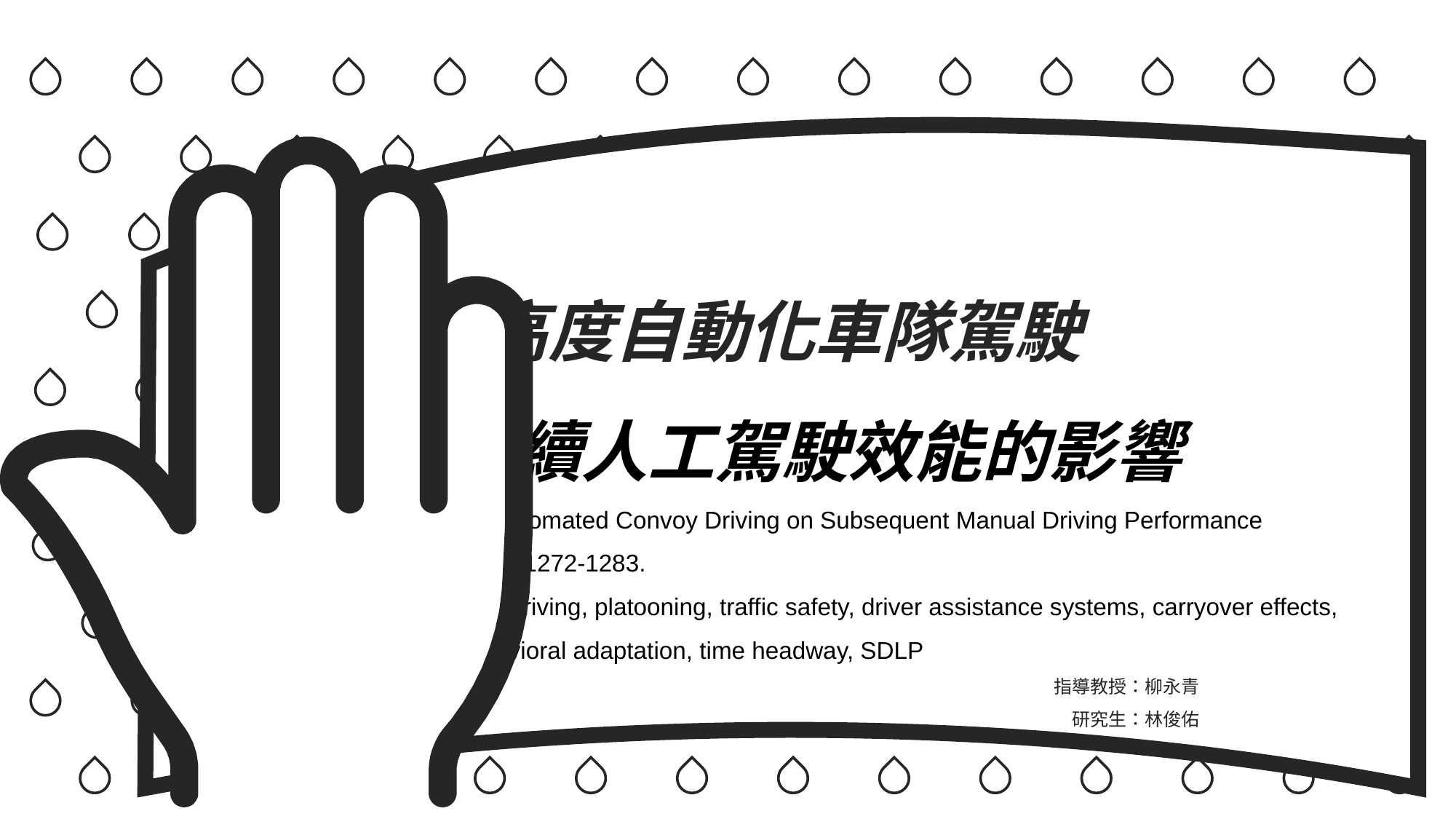

高度自動化車隊駕駛
對後續人工駕駛效能的影響
Carryover Effects of Highly Automated Convoy Driving on Subsequent Manual Driving Performance
期刊： Human factors, 56(7), 1272-1283.
Keywords: highly automated driving, platooning, traffic safety, driver assistance systems, carryover effects, adaptive cruise control, behavioral adaptation, time headway, SDLP
　　　　　　　　　　　　　　　　　　　　　　　　　　　　　　　　　　　　　　指導教授：柳永青
　　　　　　　　　　　　　　　　　　　　　　　　　　　　　　　　　　　　　　　研究生：林俊佑